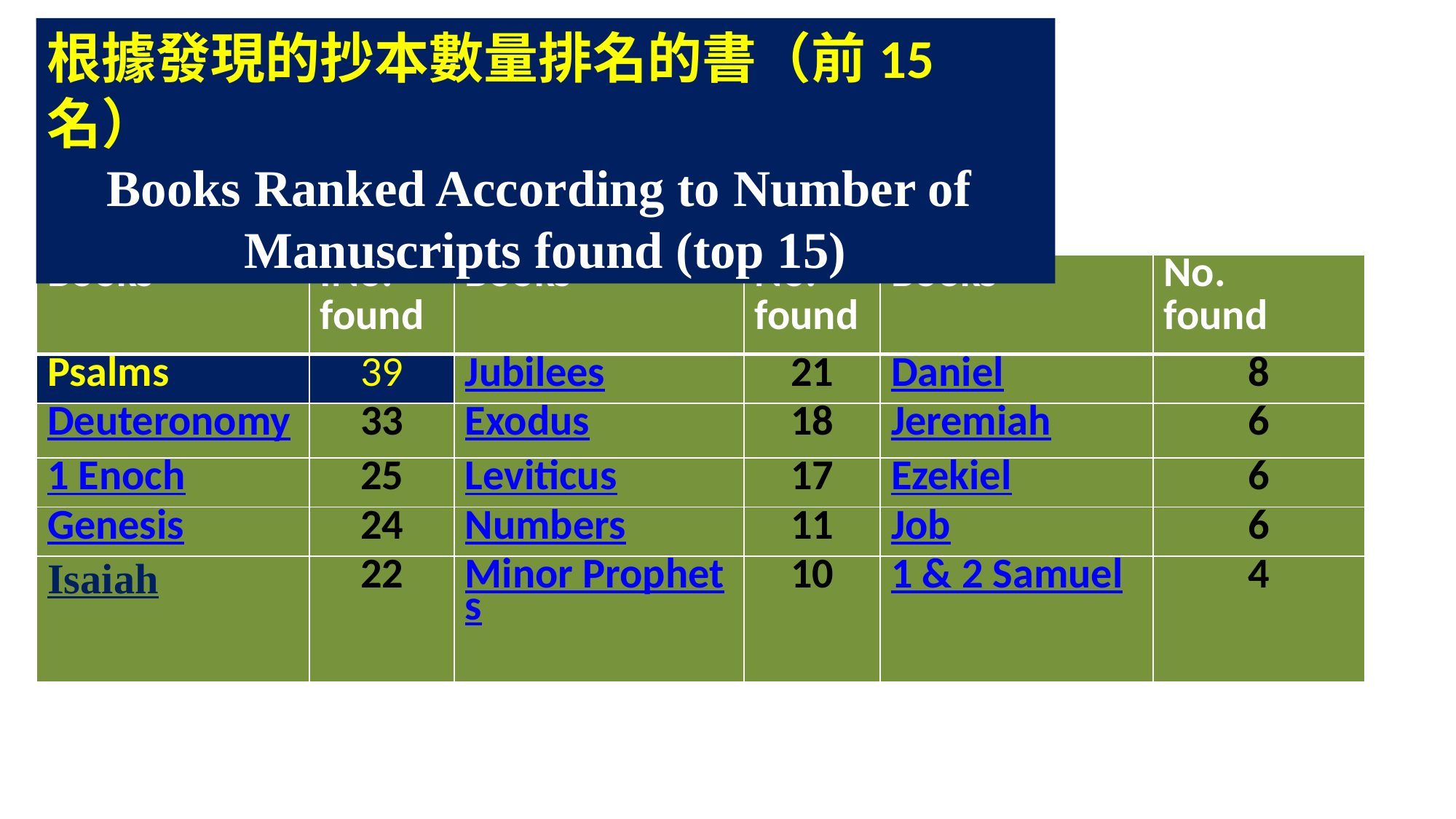

根據發現的抄本數量排名的書（前15名）
Books Ranked According to Number of
Manuscripts found (top 15)
| Books | INo. found | Books | No. found | Books | No. found |
| --- | --- | --- | --- | --- | --- |
| Psalms | 39 | Jubilees | 21 | Daniel | 8 |
| Deuteronomy | 33 | Exodus | 18 | Jeremiah | 6 |
| 1 Enoch | 25 | Leviticus | 17 | Ezekiel | 6 |
| Genesis | 24 | Numbers | 11 | Job | 6 |
| Isaiah | 22 | Minor Prophets | 10 | 1 & 2 Samuel | 4 |